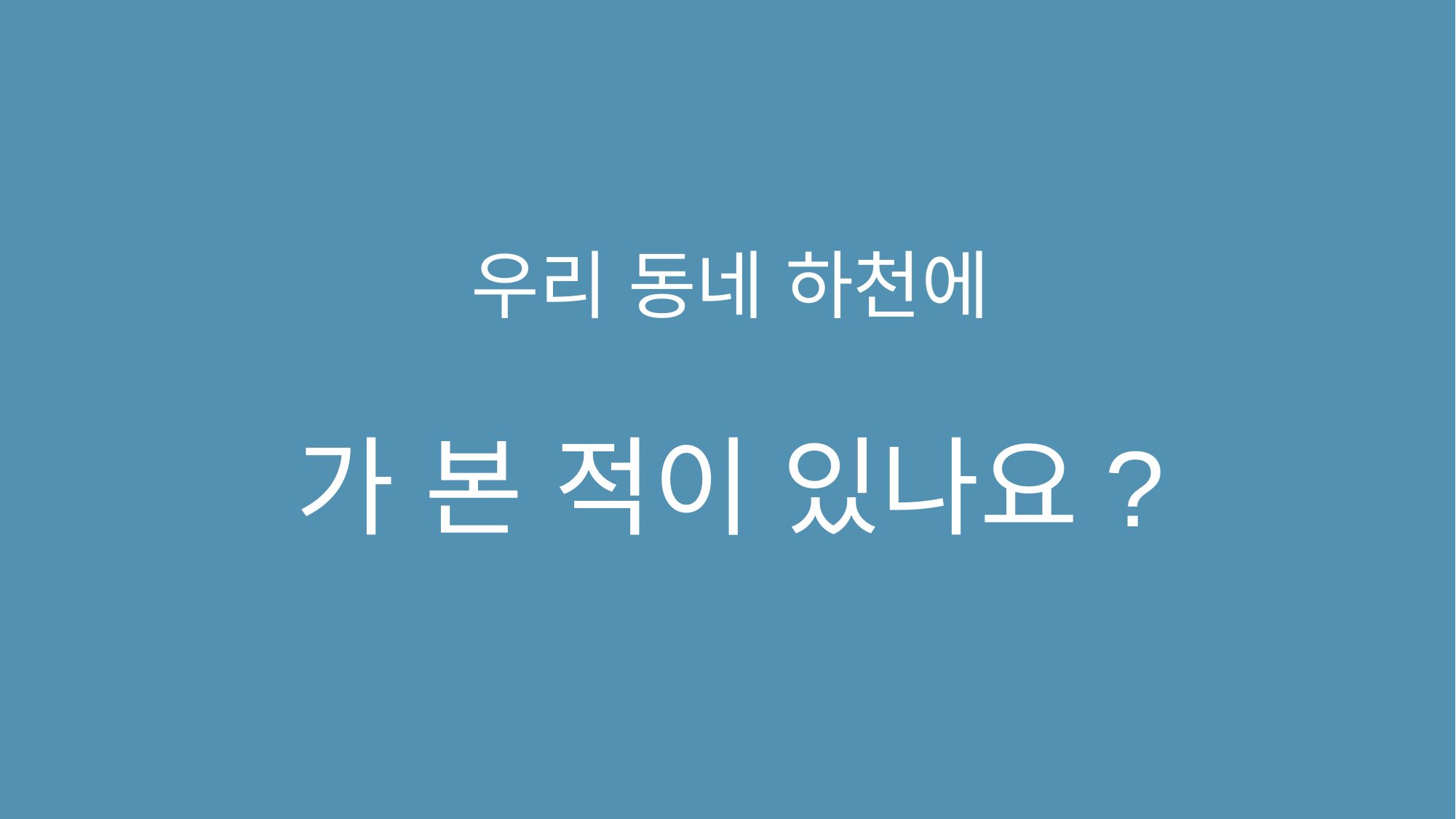

우리 동네 하천에

가 본 적이 있나요?